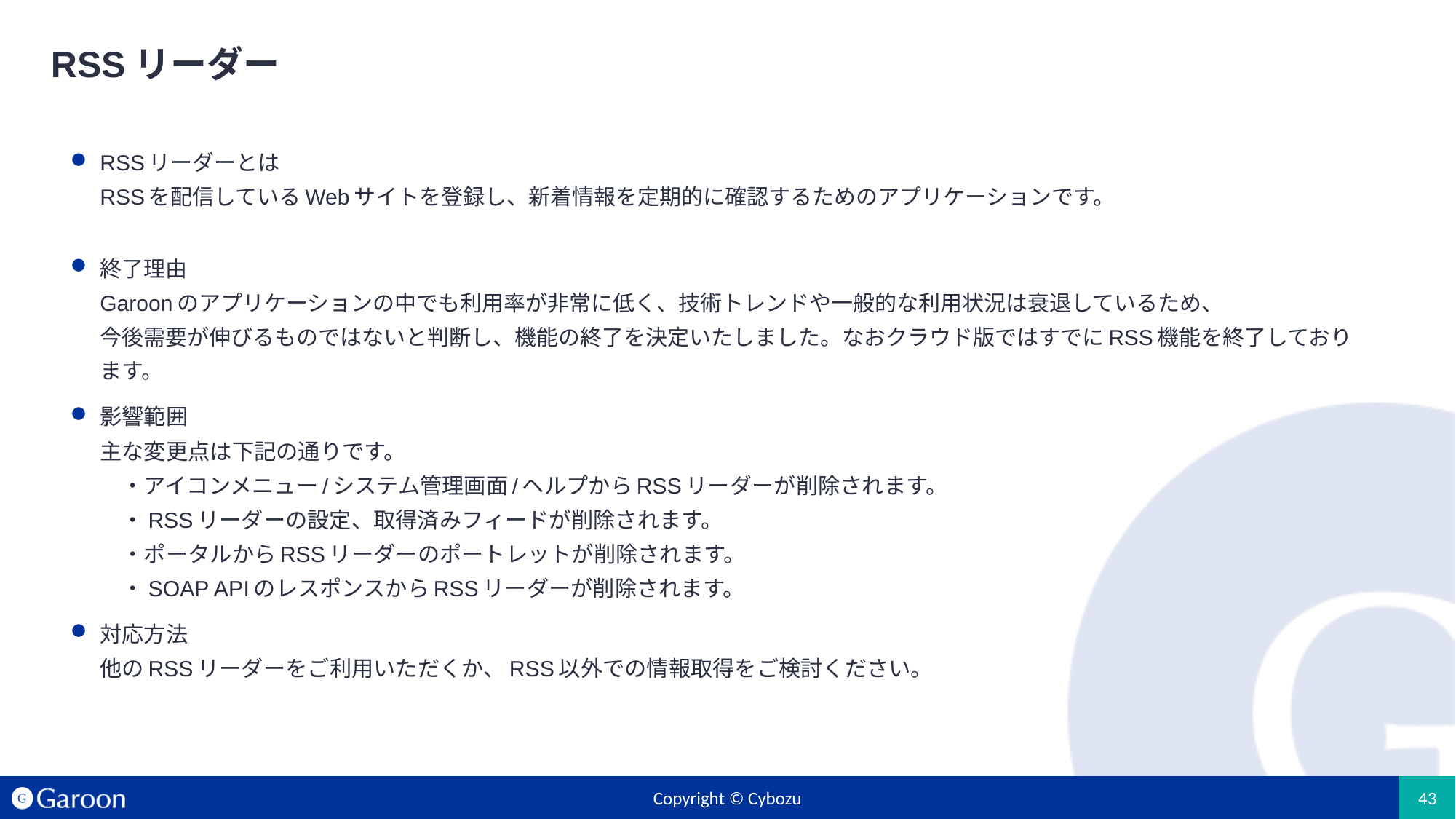

# RSSリーダー
RSSリーダーとは
RSSを配信しているWebサイトを登録し、新着情報を定期的に確認するためのアプリケーションです。
終了理由
Garoonのアプリケーションの中でも利用率が非常に低く、技術トレンドや一般的な利用状況は衰退しているため、
今後需要が伸びるものではないと判断し、機能の終了を決定いたしました。なおクラウド版ではすでにRSS機能を終了しております。
影響範囲
主な変更点は下記の通りです。
　・アイコンメニュー/システム管理画面/ヘルプからRSSリーダーが削除されます。
　・RSSリーダーの設定、取得済みフィードが削除されます。
　・ポータルからRSSリーダーのポートレットが削除されます。
　・SOAP APIのレスポンスからRSSリーダーが削除されます。
対応方法
他のRSSリーダーをご利用いただくか、RSS以外での情報取得をご検討ください。